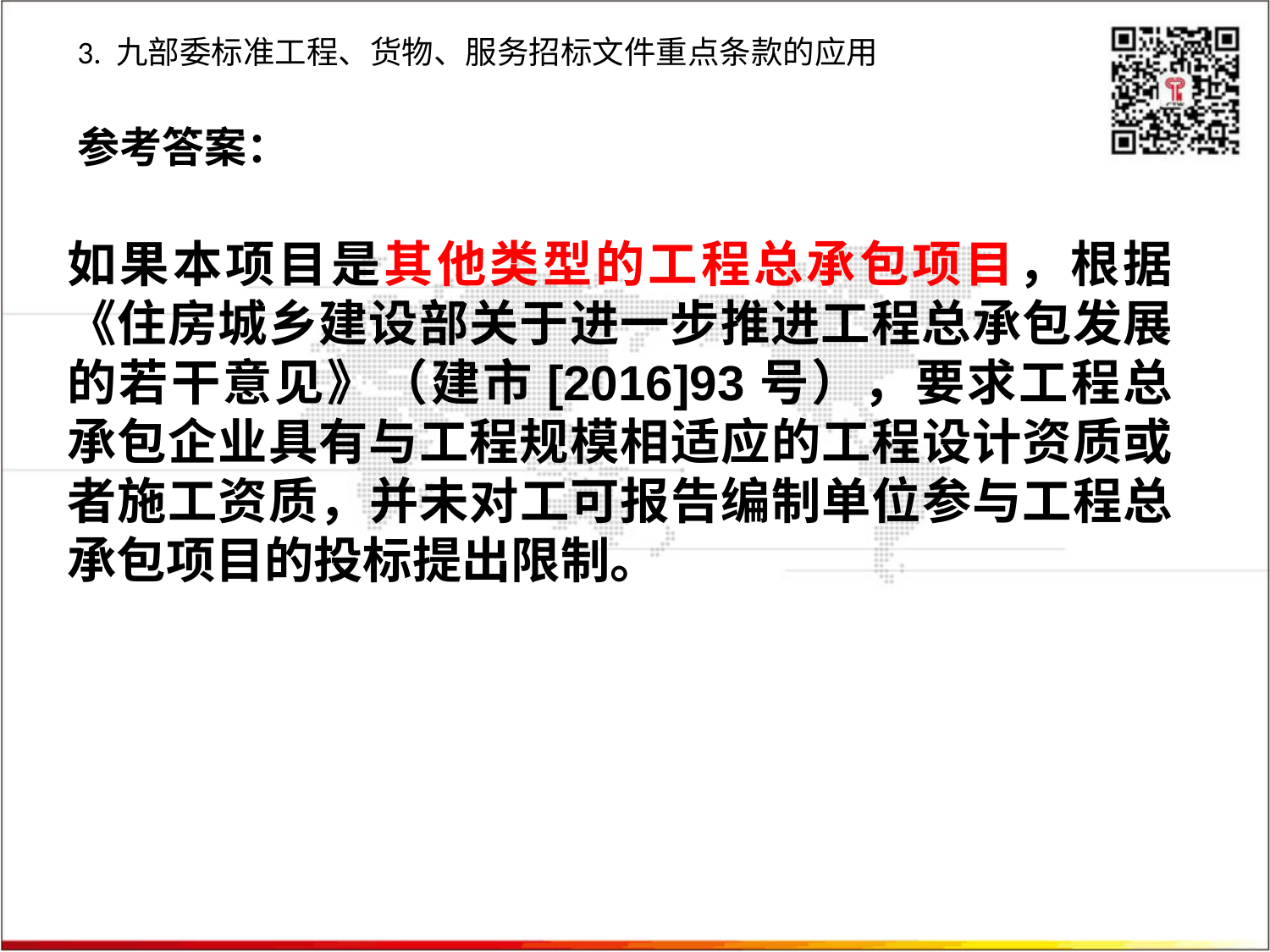

3. 九部委标准工程、货物、服务招标文件重点条款的应用
# 参考答案：

如果本项目是其他类型的工程总承包项目，根据《住房城乡建设部关于进一步推进工程总承包发展的若干意见》（建市[2016]93号），要求工程总承包企业具有与工程规模相适应的工程设计资质或者施工资质，并未对工可报告编制单位参与工程总承包项目的投标提出限制。